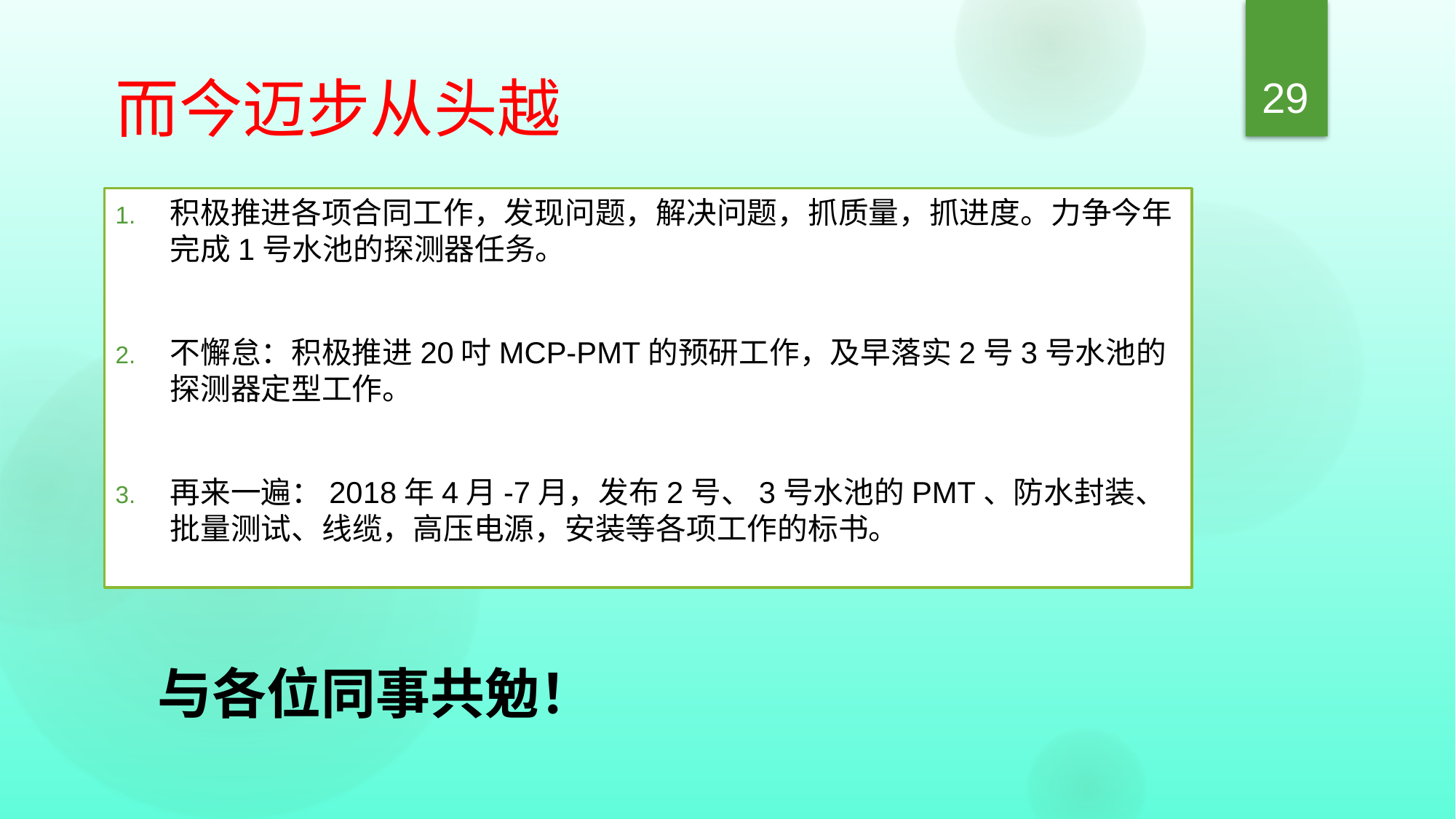

29
# 而今迈步从头越
积极推进各项合同工作，发现问题，解决问题，抓质量，抓进度。力争今年完成1号水池的探测器任务。

不懈怠：积极推进20吋MCP-PMT的预研工作，及早落实2号3号水池的探测器定型工作。

再来一遍：2018年4月-7月，发布2号、3号水池的PMT、防水封装、批量测试、线缆，高压电源，安装等各项工作的标书。

与各位同事共勉！